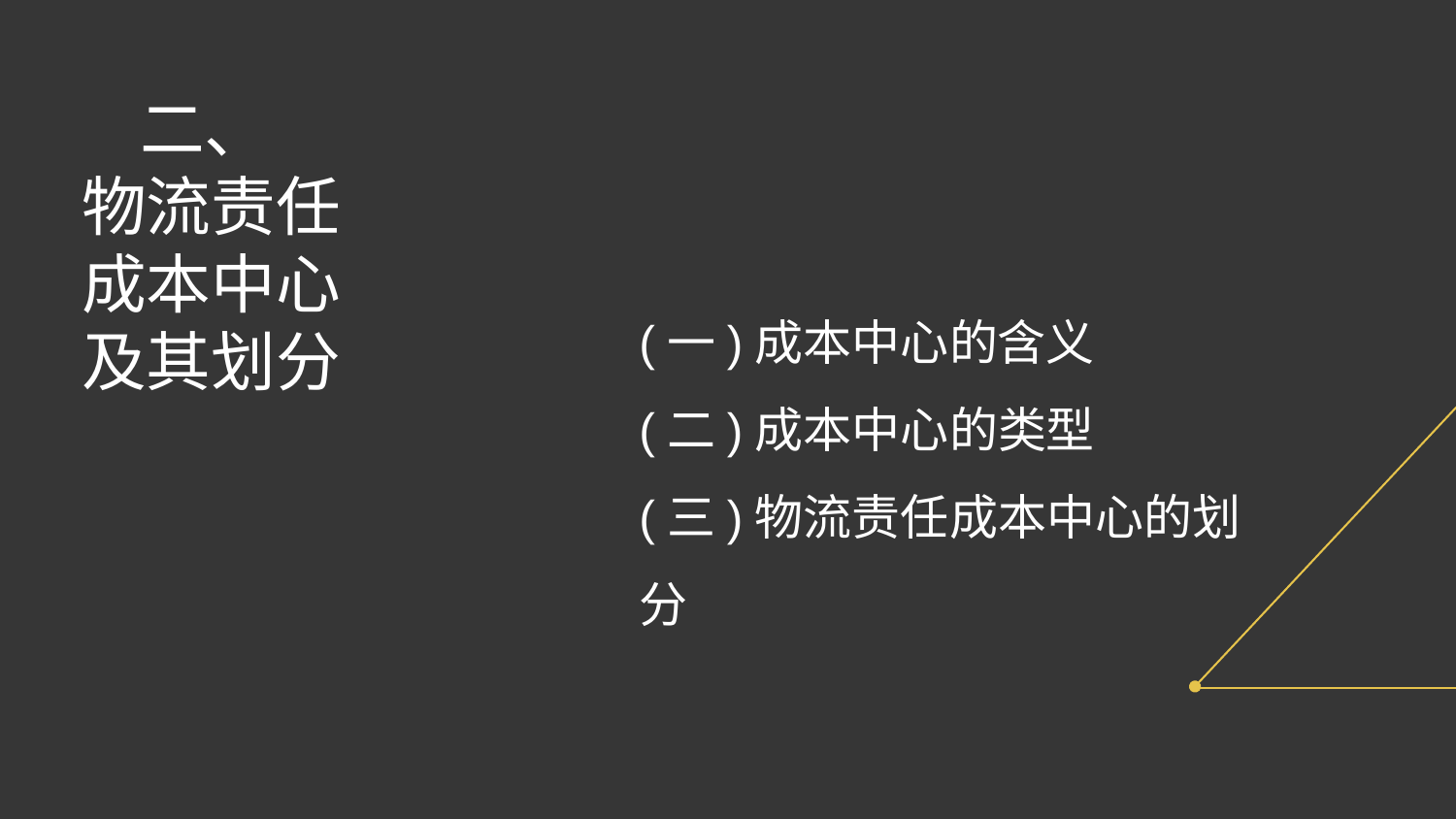

二、
        物流责任
        成本中心
        及其划分
(一)成本中心的含义
(二)成本中心的类型
(三)物流责任成本中心的划分